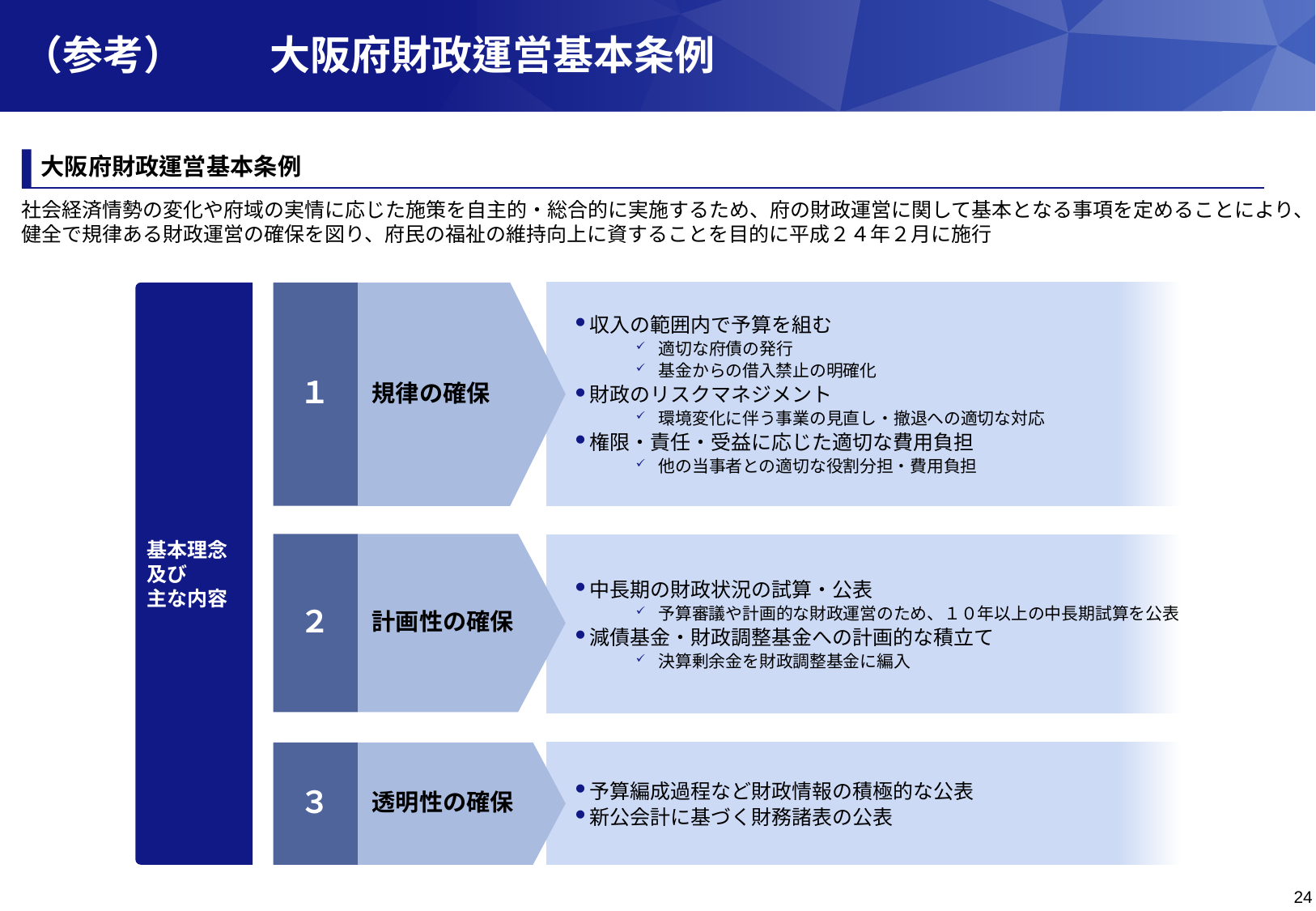

（参考）	大阪府財政運営基本条例

大阪府財政運営基本条例
社会経済情勢の変化や府域の実情に応じた施策を自主的・総合的に実施するため、府の財政運営に関して基本となる事項を定めることにより、
健全で規律ある財政運営の確保を図り、府民の福祉の維持向上に資することを目的に平成２４年２月に施行
１
規律の確保
収入の範囲内で予算を組む
適切な府債の発行
基金からの借入禁止の明確化
財政のリスクマネジメント
環境変化に伴う事業の見直し・撤退への適切な対応
権限・責任・受益に応じた適切な費用負担
他の当事者との適切な役割分担・費用負担
基本理念
及び
主な内容
２
計画性の確保
中長期の財政状況の試算・公表
予算審議や計画的な財政運営のため、１０年以上の中長期試算を公表
減債基金・財政調整基金への計画的な積立て
決算剰余金を財政調整基金に編入
３
透明性の確保
予算編成過程など財政情報の積極的な公表
新公会計に基づく財務諸表の公表
24